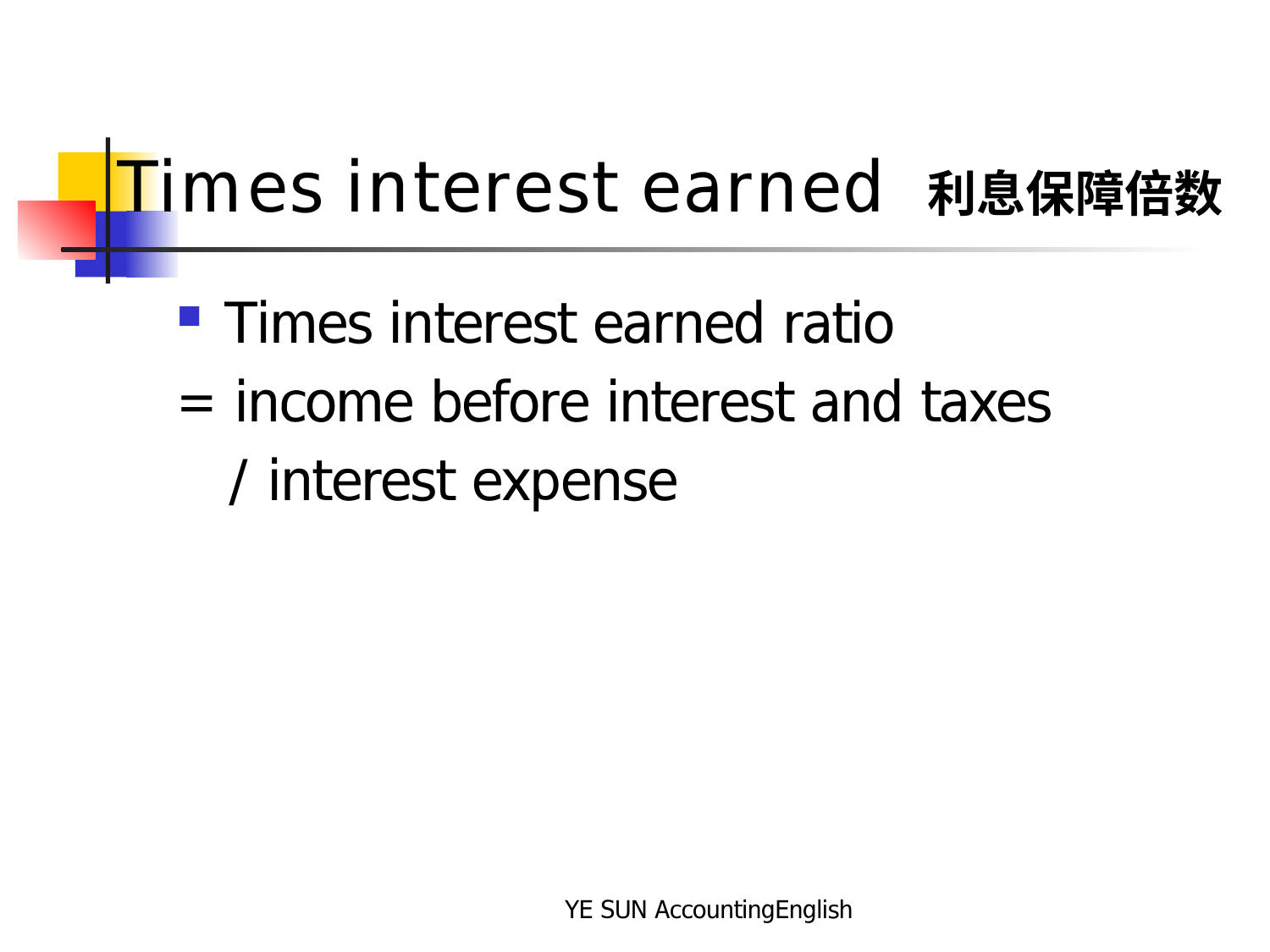

# Times interest earned 利息保障倍数
Times interest earned ratio
= income before interest and taxes
   / interest expense
YE SUN AccountingEnglish
57